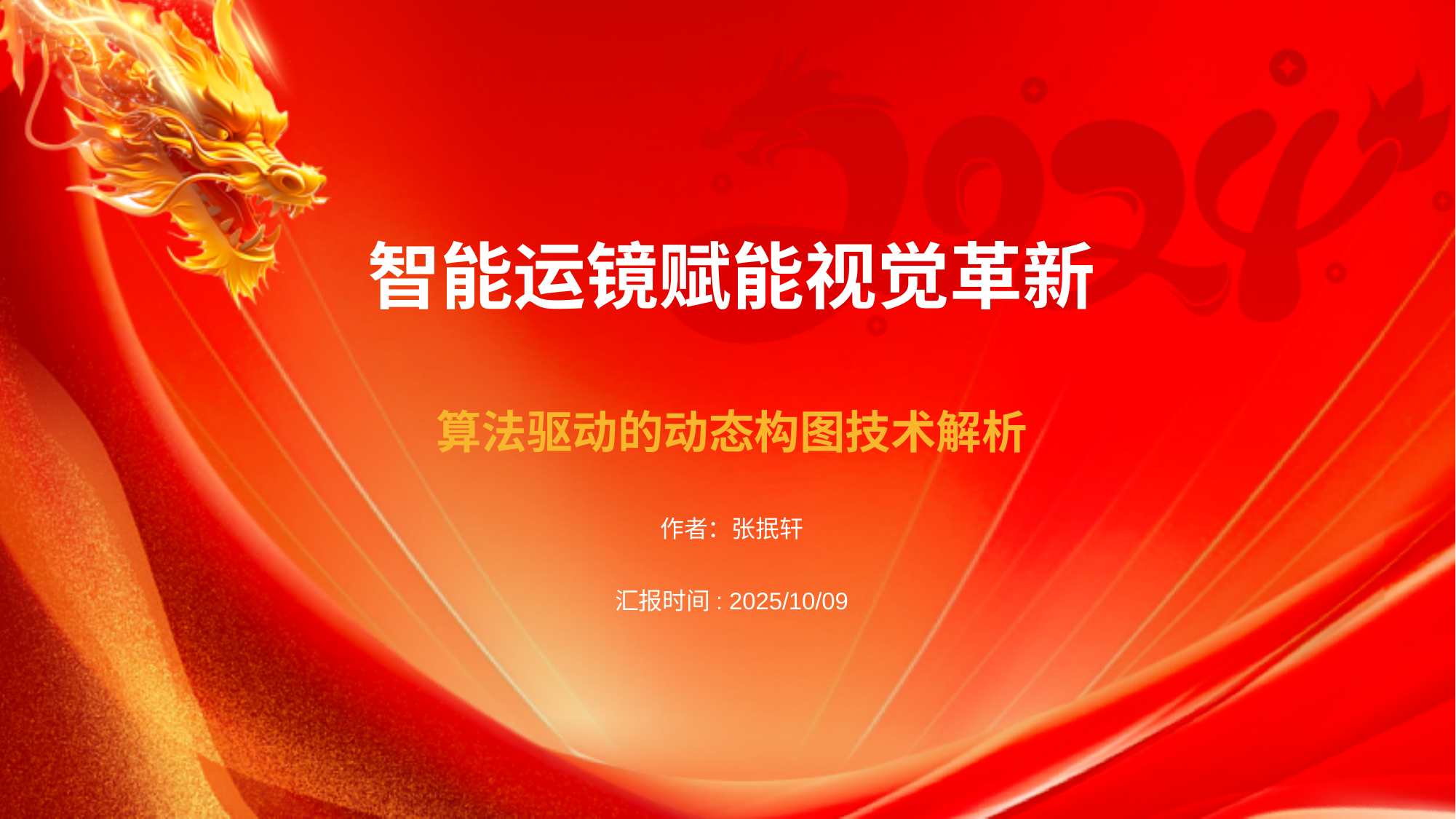

智能运镜赋能视觉革新
算法驱动的动态构图技术解析

作者：张抿轩

汇报时间: 2025/10/09